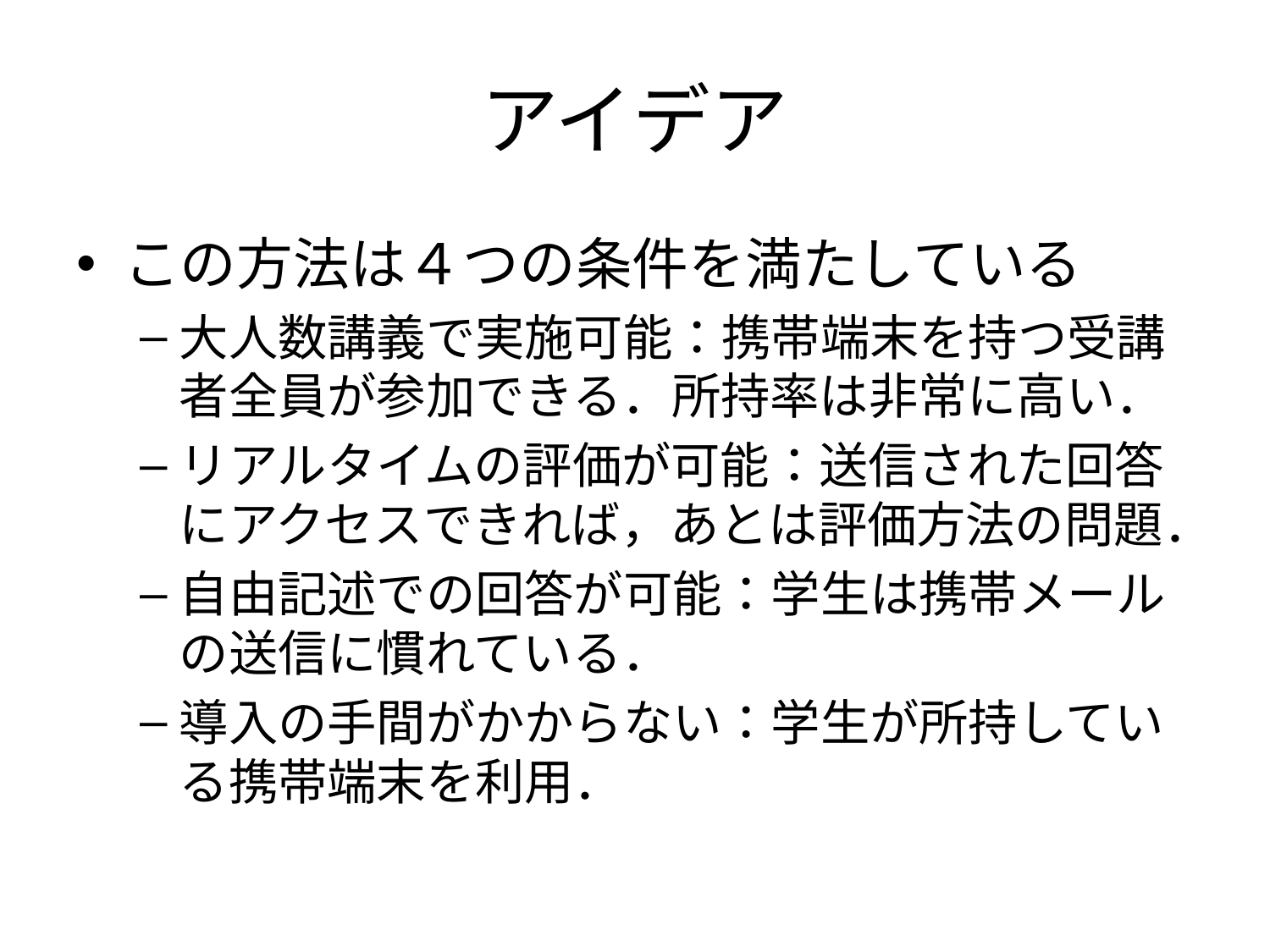

# アイデア
この方法は４つの条件を満たしている
大人数講義で実施可能：携帯端末を持つ受講者全員が参加できる．所持率は非常に高い．
リアルタイムの評価が可能：送信された回答にアクセスできれば，あとは評価方法の問題．
自由記述での回答が可能：学生は携帯メールの送信に慣れている．
導入の手間がかからない：学生が所持している携帯端末を利用．